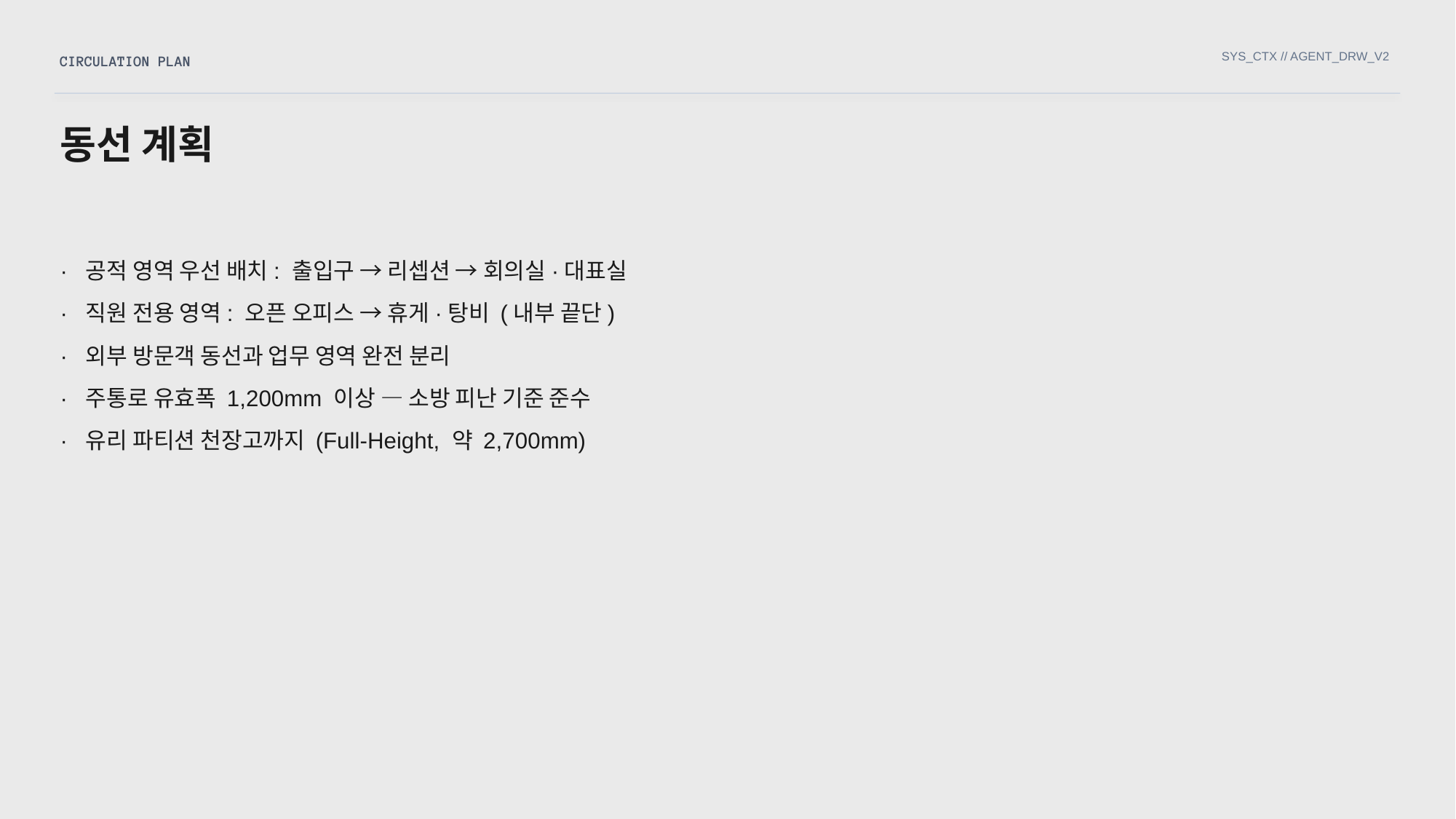

SYS_CTX // AGENT_DRW_V2
CIRCULATION PLAN

동선 계획
·  공적 영역 우선 배치: 출입구 → 리셉션 → 회의실·대표실
·  직원 전용 영역: 오픈 오피스 → 휴게·탕비 (내부 끝단)
·  외부 방문객 동선과 업무 영역 완전 분리
·  주통로 유효폭 1,200mm 이상 — 소방 피난 기준 준수
·  유리 파티션 천장고까지 (Full-Height, 약 2,700mm)